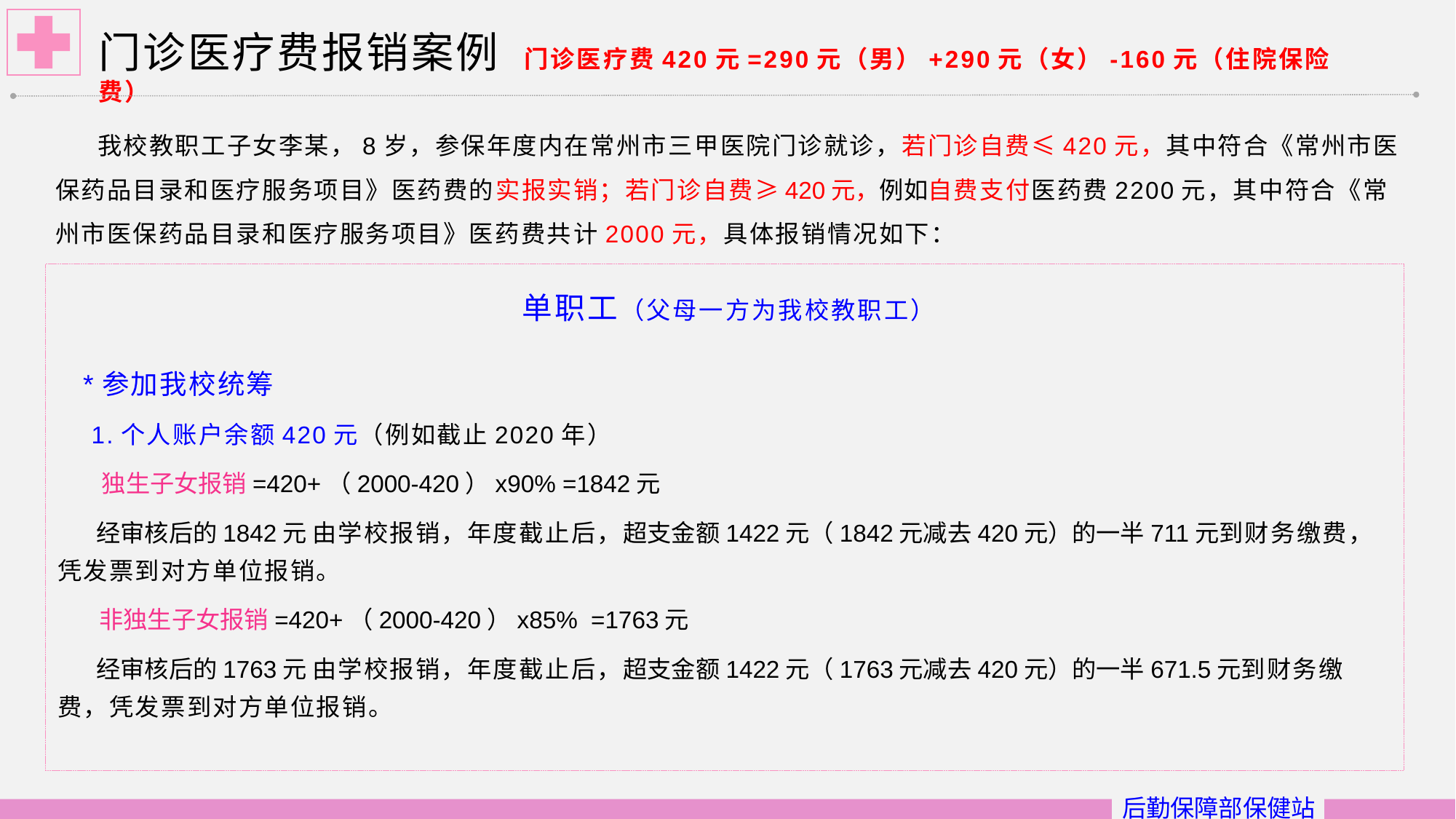

# 门诊医疗费报销案例  门诊医疗费420元=290元（男）+290元（女）-160元（住院保险费）
      我校教职工子女李某，8岁，参保年度内在常州市三甲医院门诊就诊，若门诊自费≤420元，其中符合《常州市医保药品目录和医疗服务项目》医药费的实报实销；若门诊自费≥420元，例如自费支付医药费2200元，其中符合《常州市医保药品目录和医疗服务项目》医药费共计2000元，具体报销情况如下：

   *参加我校统筹
    1.个人账户余额420元（例如截止2020年）
       独生子女报销=420+（2000-420）x90% =1842元
      经审核后的1842元 由学校报销，年度截止后，超支金额1422元（1842元减去420元）的一半711元到财务缴费，凭发票到对方单位报销。
     非独生子女报销=420+（2000-420）x85%  =1763元
      经审核后的1763元 由学校报销，年度截止后，超支金额1422元（1763元减去420元）的一半671.5元到财务缴费，凭发票到对方单位报销。

                 单职工（父母一方为我校教职工）
后勤保障部保健站